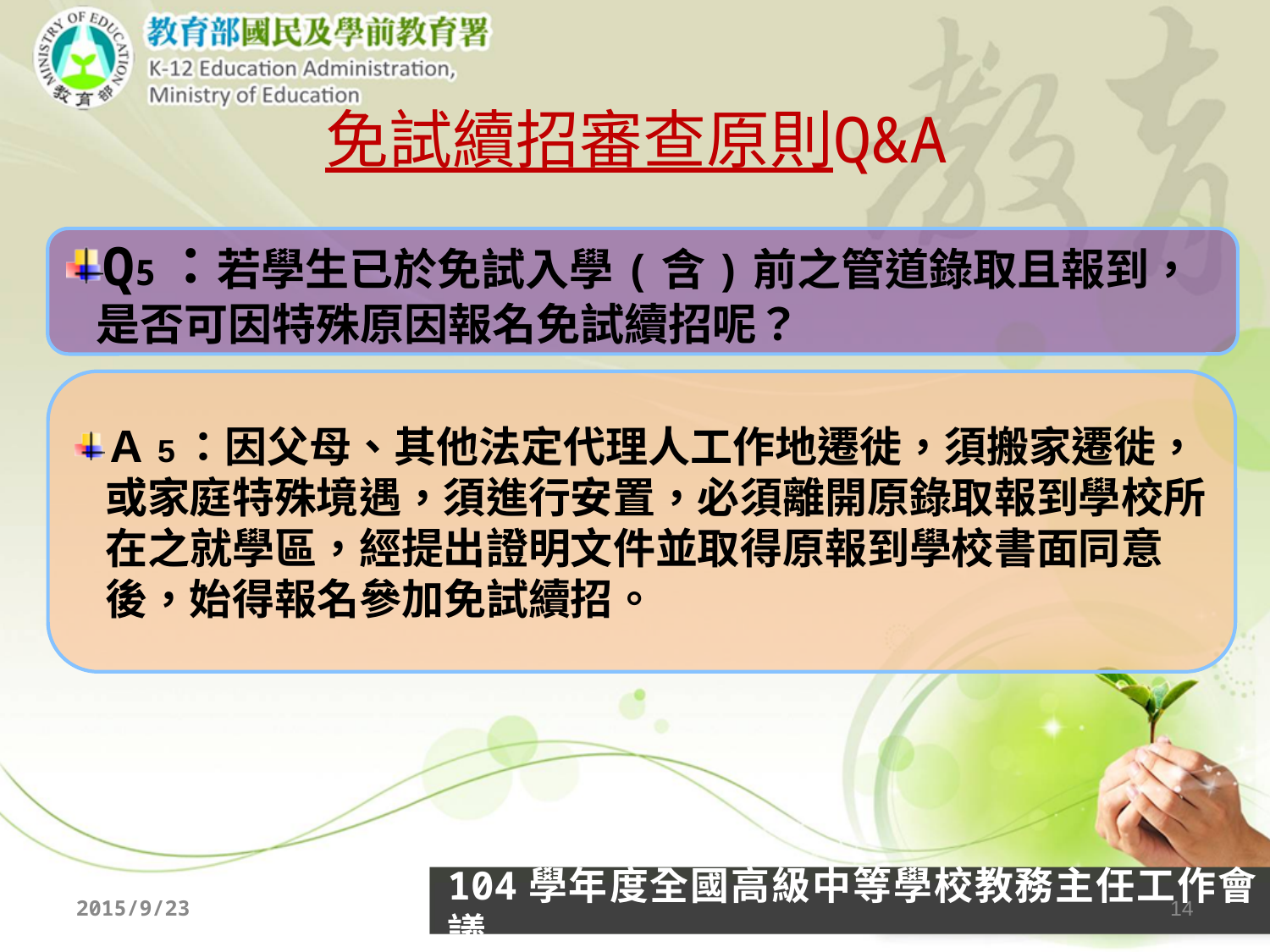

免試續招審查原則Q&A
Q5：若學生已於免試入學(含)前之管道錄取且報到，是否可因特殊原因報名免試續招呢？
Ａ5：因父母、其他法定代理人工作地遷徙，須搬家遷徙，或家庭特殊境遇，須進行安置，必須離開原錄取報到學校所在之就學區，經提出證明文件並取得原報到學校書面同意後，始得報名參加免試續招。
2015/9/23
104學年度全國高級中等學校教務主任工作會議
14
14
14